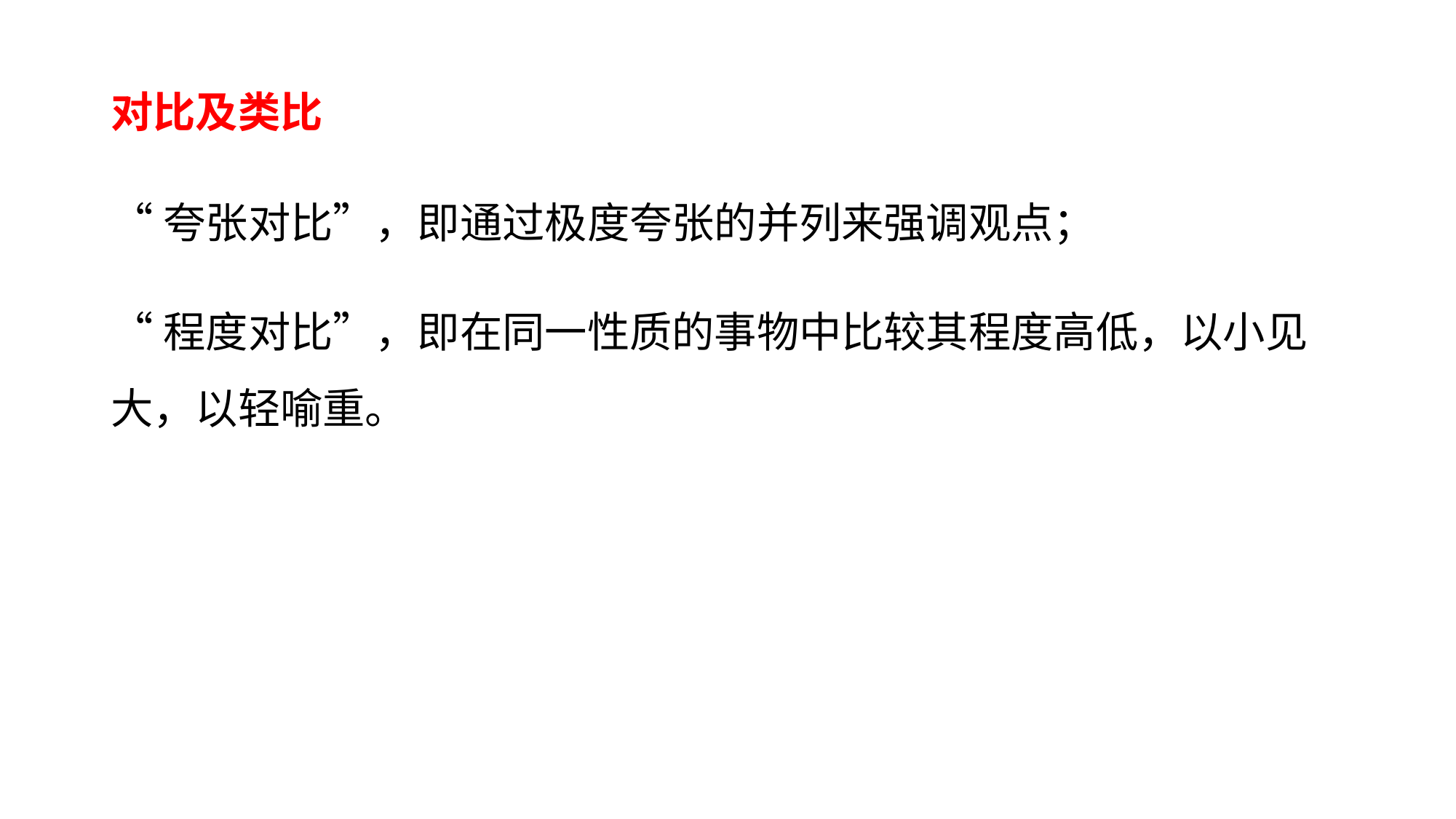

对比及类比
“夸张对比”，即通过极度夸张的并列来强调观点；
“程度对比”，即在同一性质的事物中比较其程度高低，以小见大，以轻喻重。